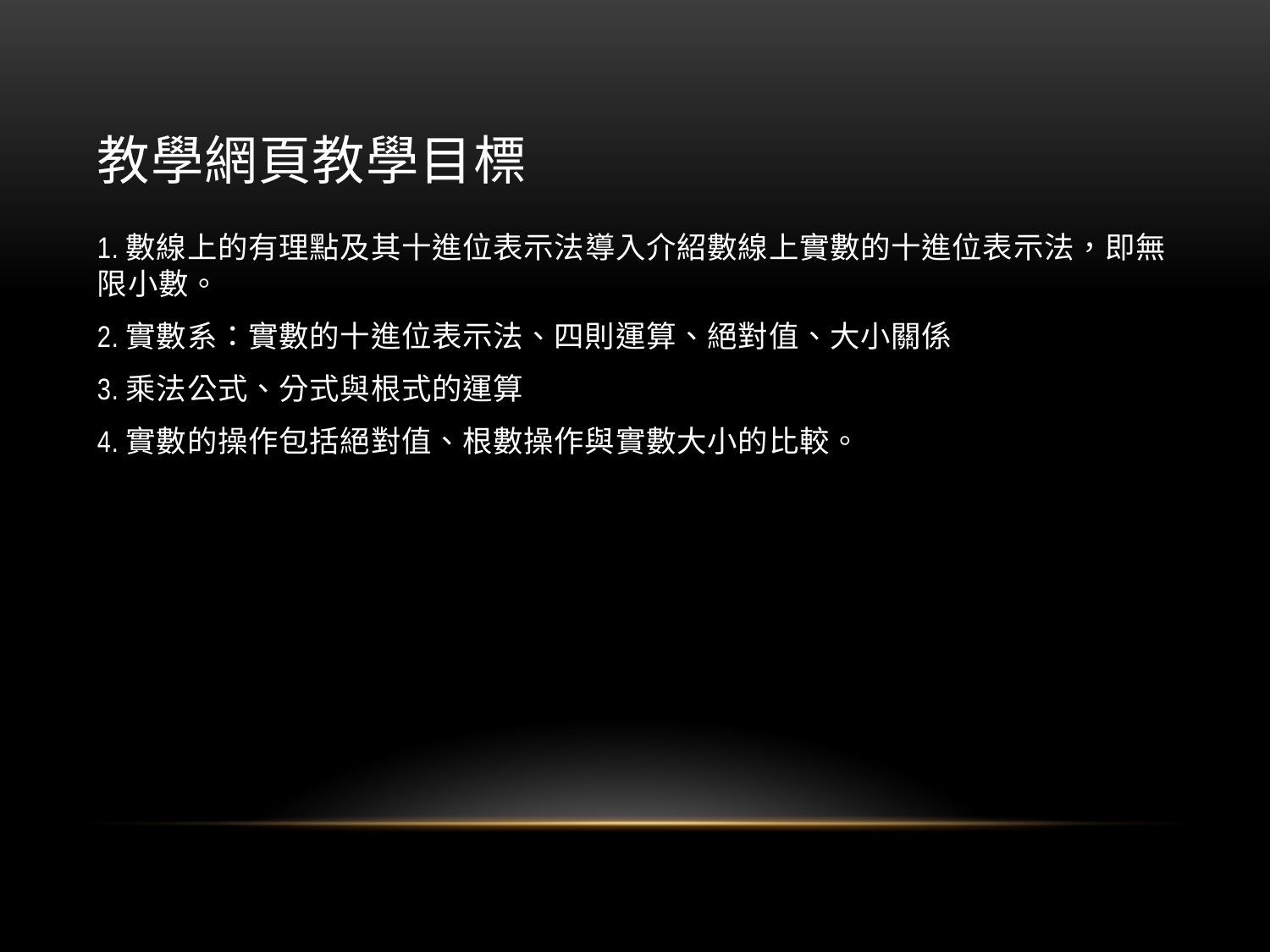

# 教學網頁教學目標
1.數線上的有理點及其十進位表示法導入介紹數線上實數的十進位表示法，即無限小數。
2.實數系：實數的十進位表示法、四則運算、絕對值、大小關係
3.乘法公式、分式與根式的運算
4.實數的操作包括絕對值、根數操作與實數大小的比較。